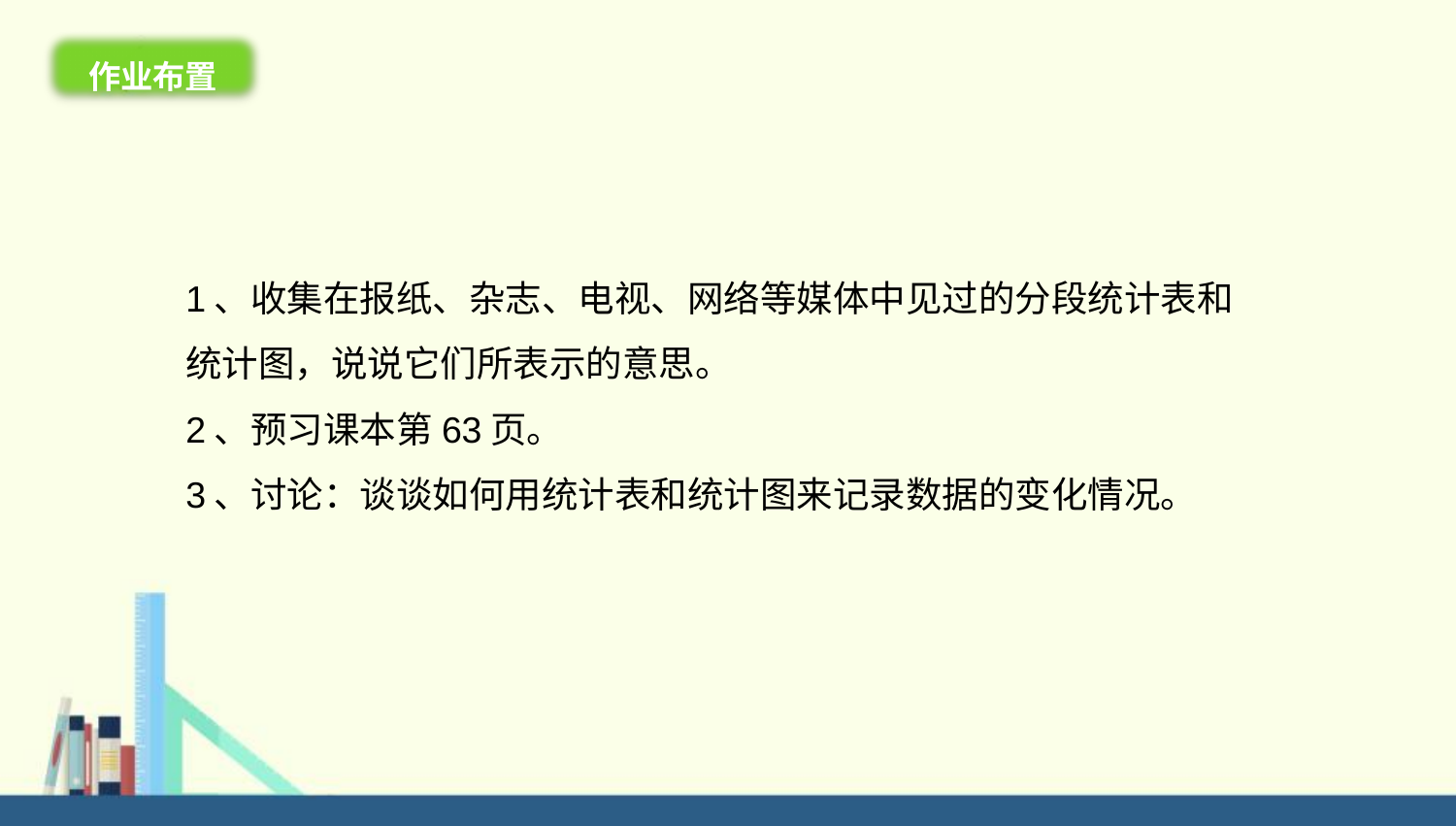

作业布置
1、收集在报纸、杂志、电视、网络等媒体中见过的分段统计表和统计图，说说它们所表示的意思。
2、预习课本第63页。
3、讨论：谈谈如何用统计表和统计图来记录数据的变化情况。